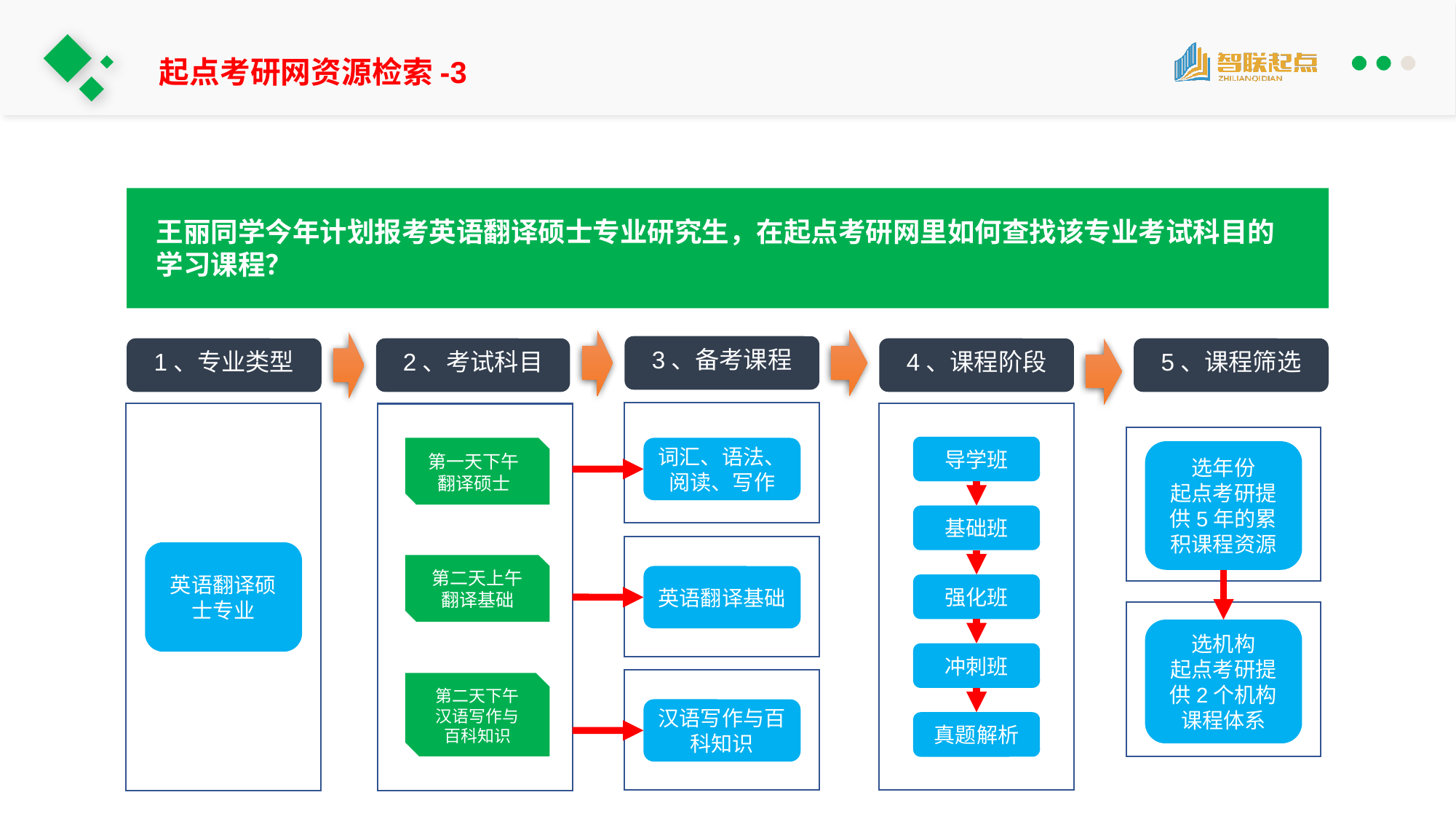

起点考研网资源检索-3

王丽同学今年计划报考英语翻译硕士专业研究生，在起点考研网里如何查找该专业考试科目的学习课程？

3、备考课程
5、课程筛选
4、课程阶段
2、考试科目
1、专业类型

词汇、语法、阅读、写作

英语翻译硕士专业

选年份
起点考研提供5年的累积课程资源
导学班

第一天下午
翻译硕士
基础班

英语翻译基础

第二天上午
翻译基础
强化班

选机构
起点考研提供2个机构课程体系
冲刺班

汉语写作与百科知识

第二天下午
汉语写作与
百科知识
真题解析